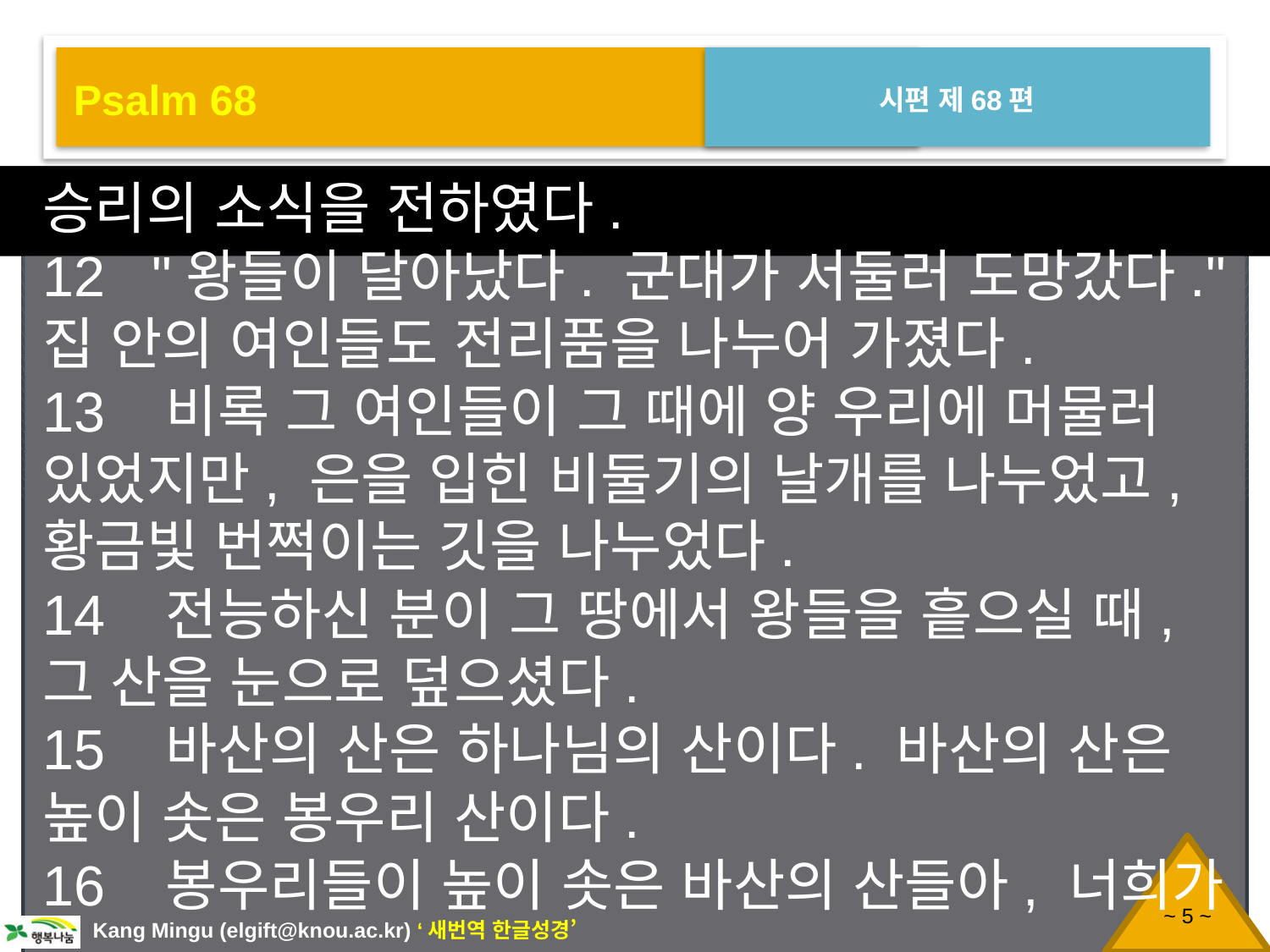

Psalm 68
시편 제68편
승리의 소식을 전하였다.
12   "왕들이 달아났다. 군대가 서둘러 도망갔다." 집 안의 여인들도 전리품을 나누어 가졌다.
13   비록 그 여인들이 그 때에 양 우리에 머물러 있었지만, 은을 입힌 비둘기의 날개를 나누었고, 황금빛 번쩍이는 깃을 나누었다.
14   전능하신 분이 그 땅에서 왕들을 흩으실 때, 그 산을 눈으로 덮으셨다.
15   바산의 산은 하나님의 산이다. 바산의 산은 높이 솟은 봉우리 산이다.
16   봉우리들이 높이 솟은 바산의 산들아, 너희가